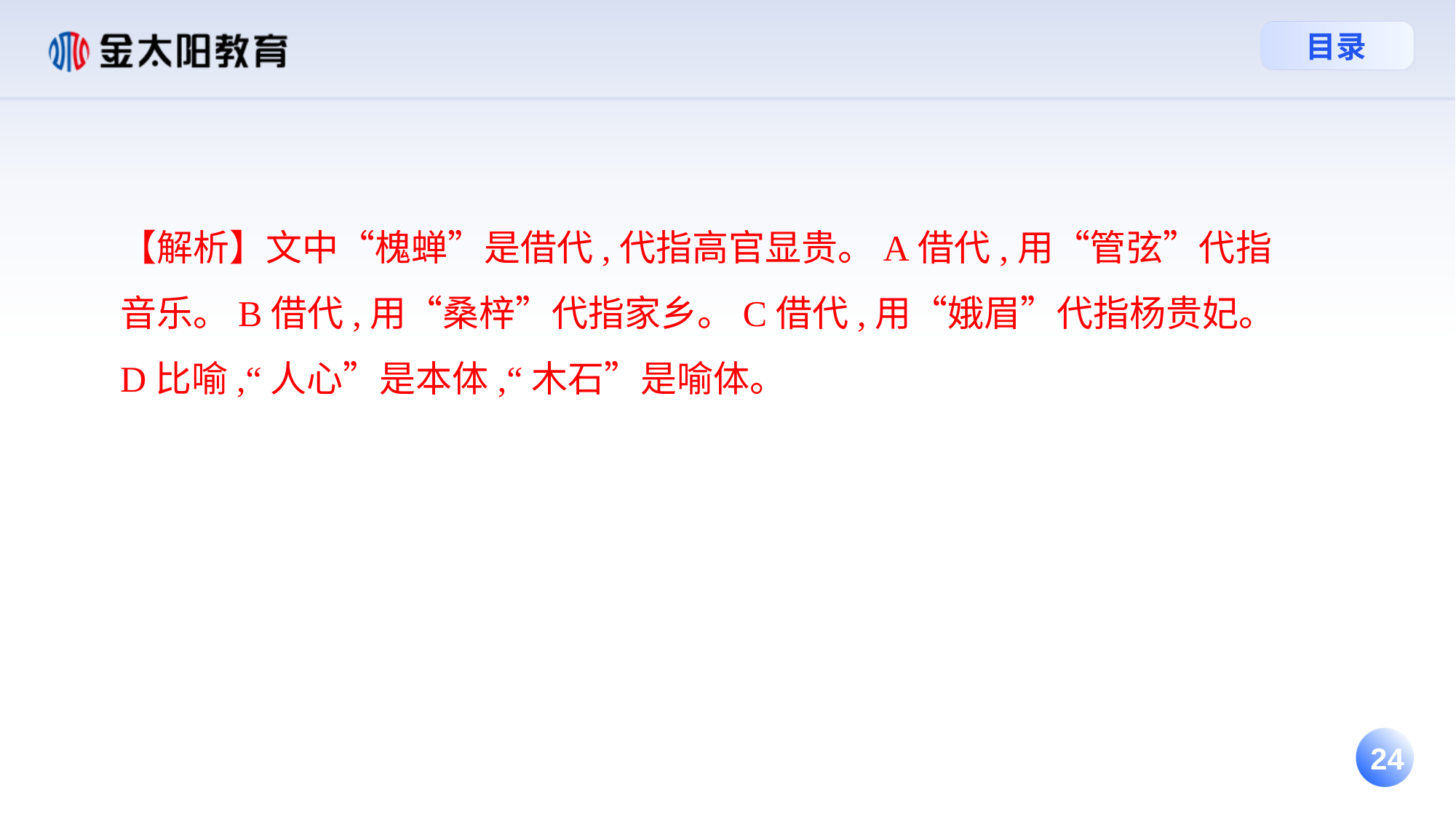

【解析】文中“槐蝉”是借代,代指高官显贵。A借代,用“管弦”代指音乐。B借代,用“桑梓”代指家乡。C借代,用“娥眉”代指杨贵妃。D比喻,“人心”是本体,“木石”是喻体。